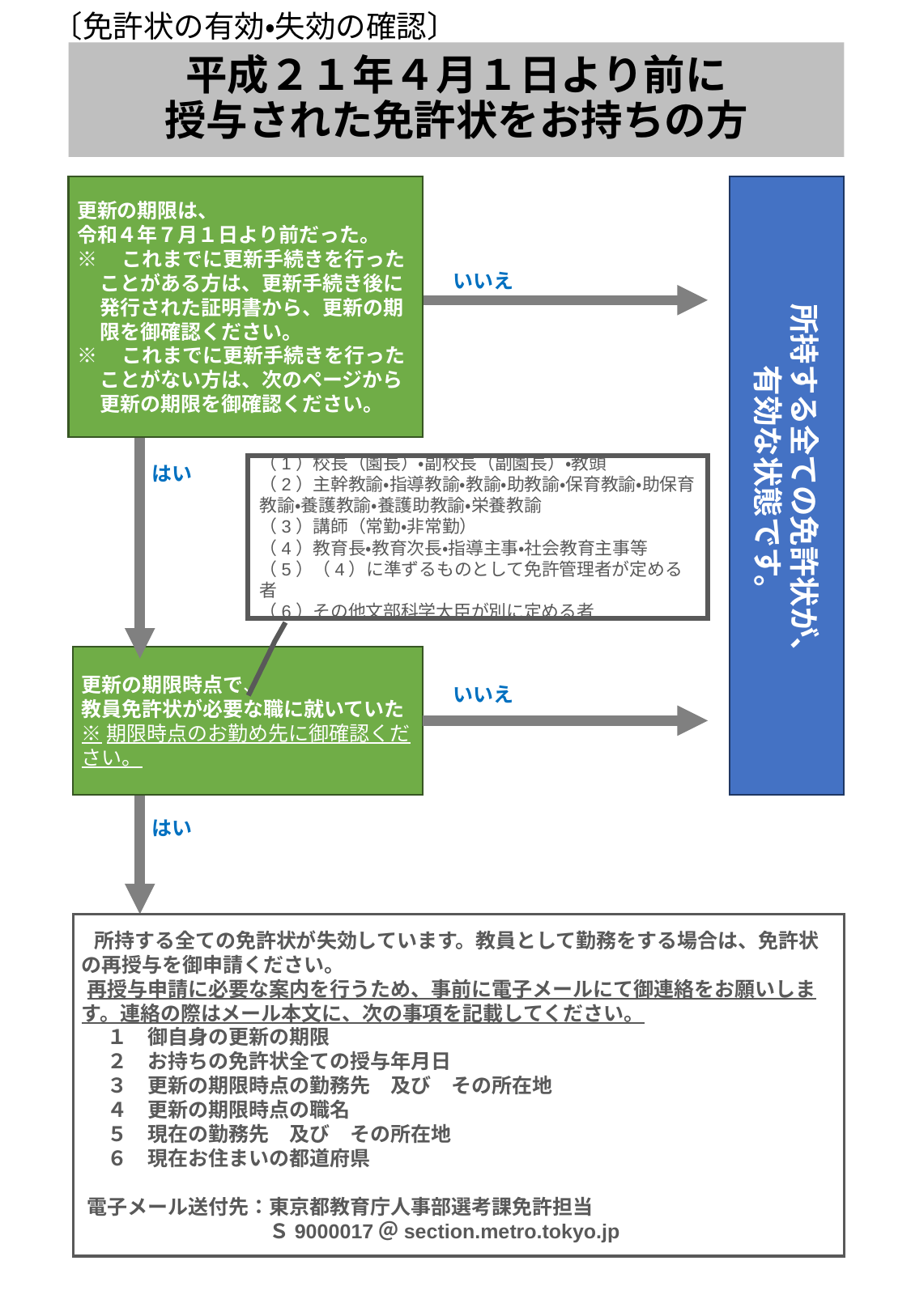

〔免許状の有効・失効の確認〕
平成２１年４月１日より前に
授与された免許状をお持ちの方
更新の期限は、
令和４年７月１日より前だった。
※　これまでに更新手続きを行ったことがある方は、更新手続き後に発行された証明書から、更新の期限を御確認ください。
※　これまでに更新手続きを行ったことがない方は、次のページから更新の期限を御確認ください。
所持する全ての免許状が、
有効な状態です。
いいえ

（1）校長（園長）・副校長（副園長）・教頭
（2）主幹教諭・指導教諭・教諭・助教諭・保育教諭・助保育教諭・養護教諭・養護助教諭・栄養教諭
（3）講師（常勤・非常勤）
（4）教育長・教育次長・指導主事・社会教育主事等
（5）（4）に準ずるものとして免許管理者が定める者
（6）その他文部科学大臣が別に定める者
はい
更新の期限時点で、
教員免許状が必要な職に就いていた
※期限時点のお勤め先に御確認ください。
いいえ
はい
所持する全ての免許状が失効しています。教員として勤務をする場合は、免許状の再授与を御申請ください。
再授与申請に必要な案内を行うため、事前に電子メールにて御連絡をお願いします。連絡の際はメール本文に、次の事項を記載してください。
　１　御自身の更新の期限
　２　お持ちの免許状全ての授与年月日
　３　更新の期限時点の勤務先　及び　その所在地
　４　更新の期限時点の職名
　５　現在の勤務先　及び　その所在地
　６　現在お住まいの都道府県

電子メール送付先：東京都教育庁人事部選考課免許担当
　　　　　　　　　Ｓ9000017＠section.metro.tokyo.jp
はい